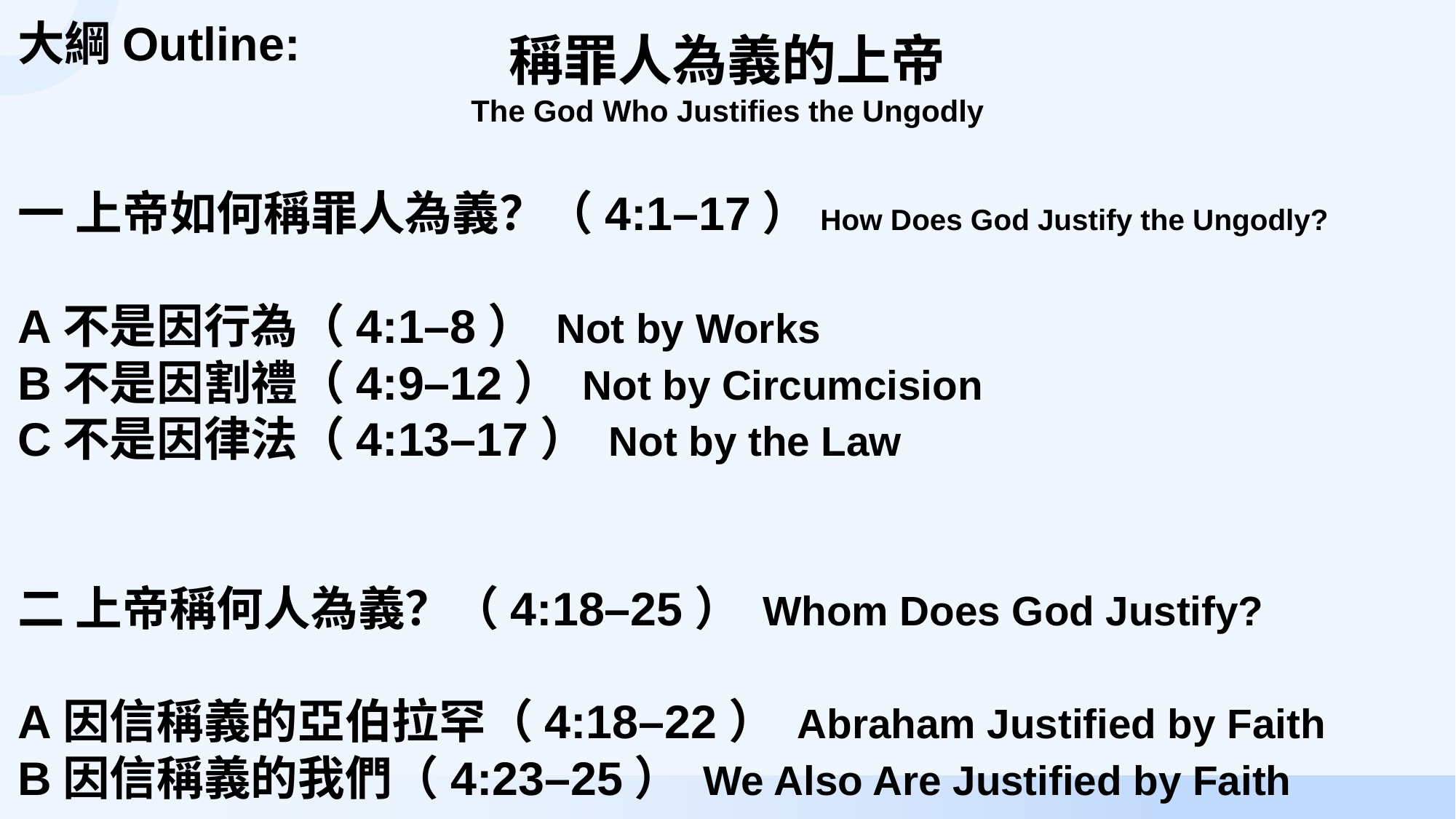

大綱Outline:

一 上帝如何稱罪人為義？（4:1–17）How Does God Justify the Ungodly?

A不是因行為（4:1–8） Not by Works
B不是因割禮（4:9–12） Not by Circumcision
C不是因律法（4:13–17） Not by the Law

二 上帝稱何人為義？（4:18–25） Whom Does God Justify?

A因信稱義的亞伯拉罕（4:18–22） Abraham Justified by Faith
B因信稱義的我們（4:23–25） We Also Are Justified by Faith
稱罪人為義的上帝
The God Who Justifies the Ungodly